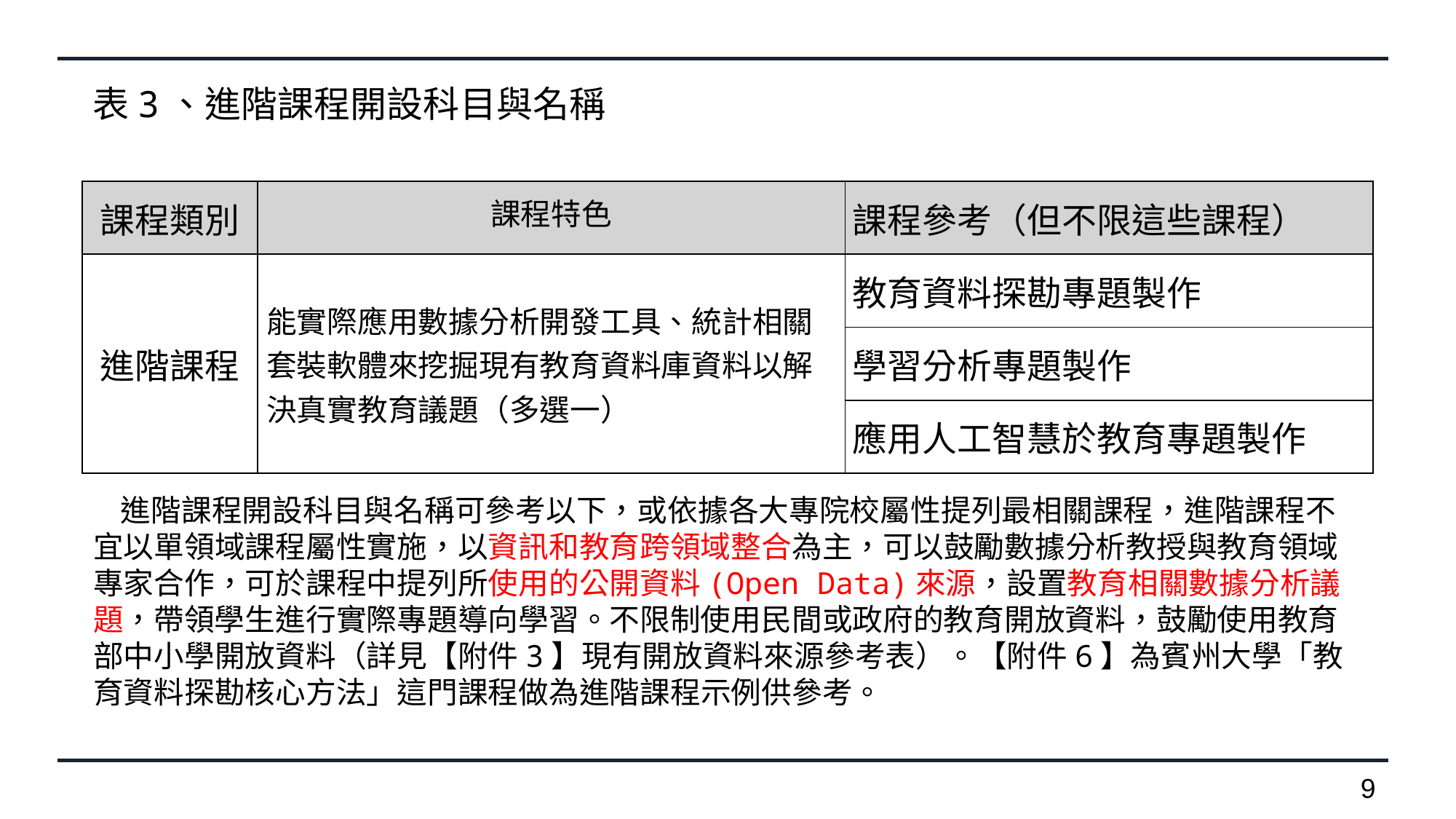

表3、進階課程開設科目與名稱
| 課程類別 | 課程特色 | 課程參考（但不限這些課程） |
| --- | --- | --- |
| 進階課程 | 能實際應用數據分析開發工具、統計相關套裝軟體來挖掘現有教育資料庫資料以解決真實教育議題（多選一） | 教育資料探勘專題製作 |
|  | 能實際應用數據分析開發工具、統計相關套裝軟體來挖掘現有教育資料庫資料以解決真實教育議題（多選一） | 學習分析專題製作 |
|  |  | 應用人工智慧於教育專題製作 |
   進階課程開設科目與名稱可參考以下，或依據各大專院校屬性提列最相關課程，進階課程不宜以單領域課程屬性實施，以資訊和教育跨領域整合為主，可以鼓勵數據分析教授與教育領域專家合作，可於課程中提列所使用的公開資料(Open Data)來源，設置教育相關數據分析議題，帶領學生進行實際專題導向學習。不限制使用民間或政府的教育開放資料，鼓勵使用教育部中小學開放資料（詳見【附件3】現有開放資料來源參考表）。【附件6】為賓州大學「教育資料探勘核心方法」這門課程做為進階課程示例供參考。
9